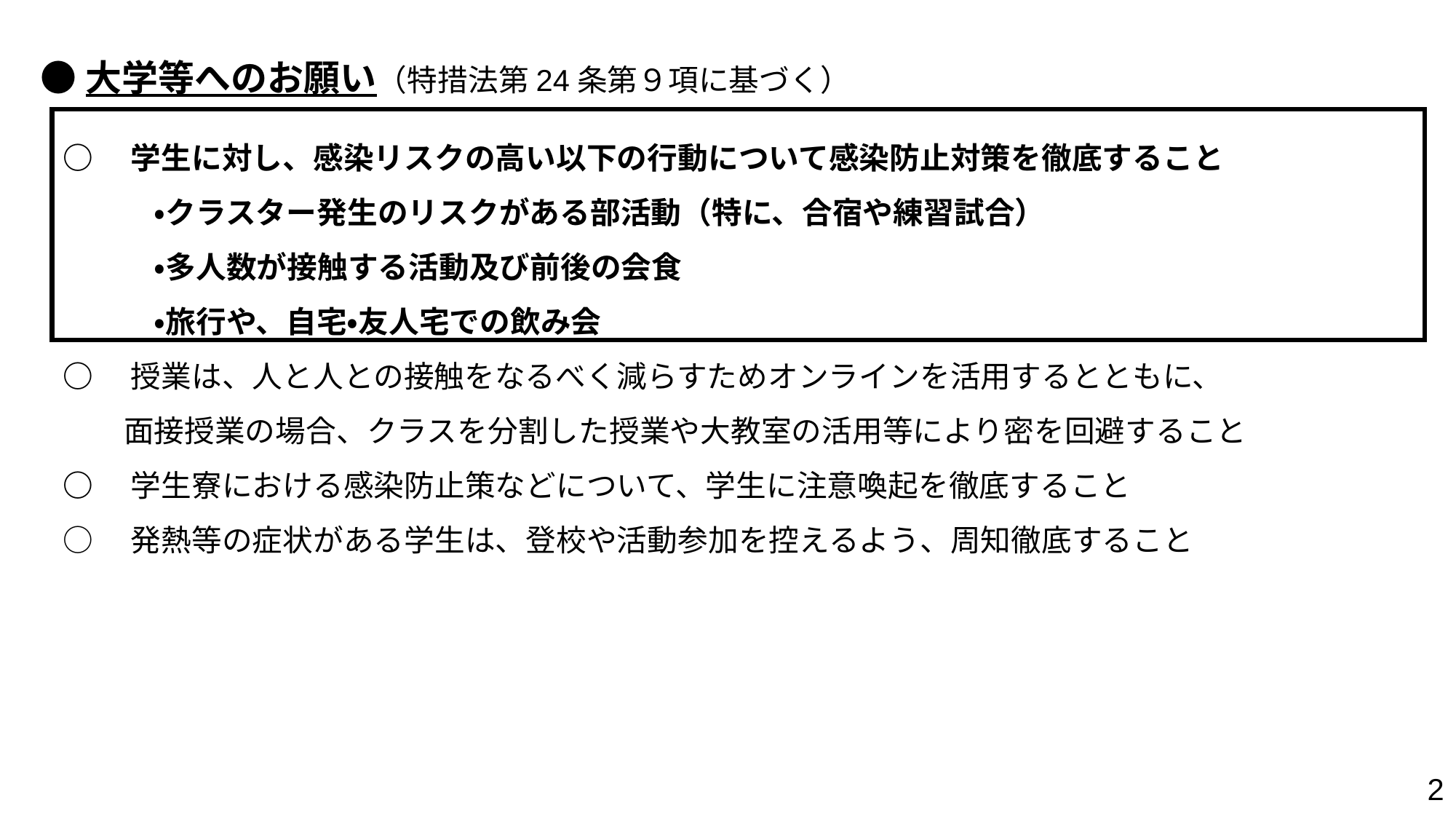

●大学等へのお願い（特措法第24条第９項に基づく）

○　学生に対し、感染リスクの高い以下の行動について感染防止対策を徹底すること
　　　・クラスター発生のリスクがある部活動（特に、合宿や練習試合）
　　　・多人数が接触する活動及び前後の会食
　　　・旅行や、自宅・友人宅での飲み会
○　授業は、人と人との接触をなるべく減らすためオンラインを活用するとともに、
　　面接授業の場合、クラスを分割した授業や大教室の活用等により密を回避すること
○　学生寮における感染防止策などについて、学生に注意喚起を徹底すること
○　発熱等の症状がある学生は、登校や活動参加を控えるよう、周知徹底すること

2